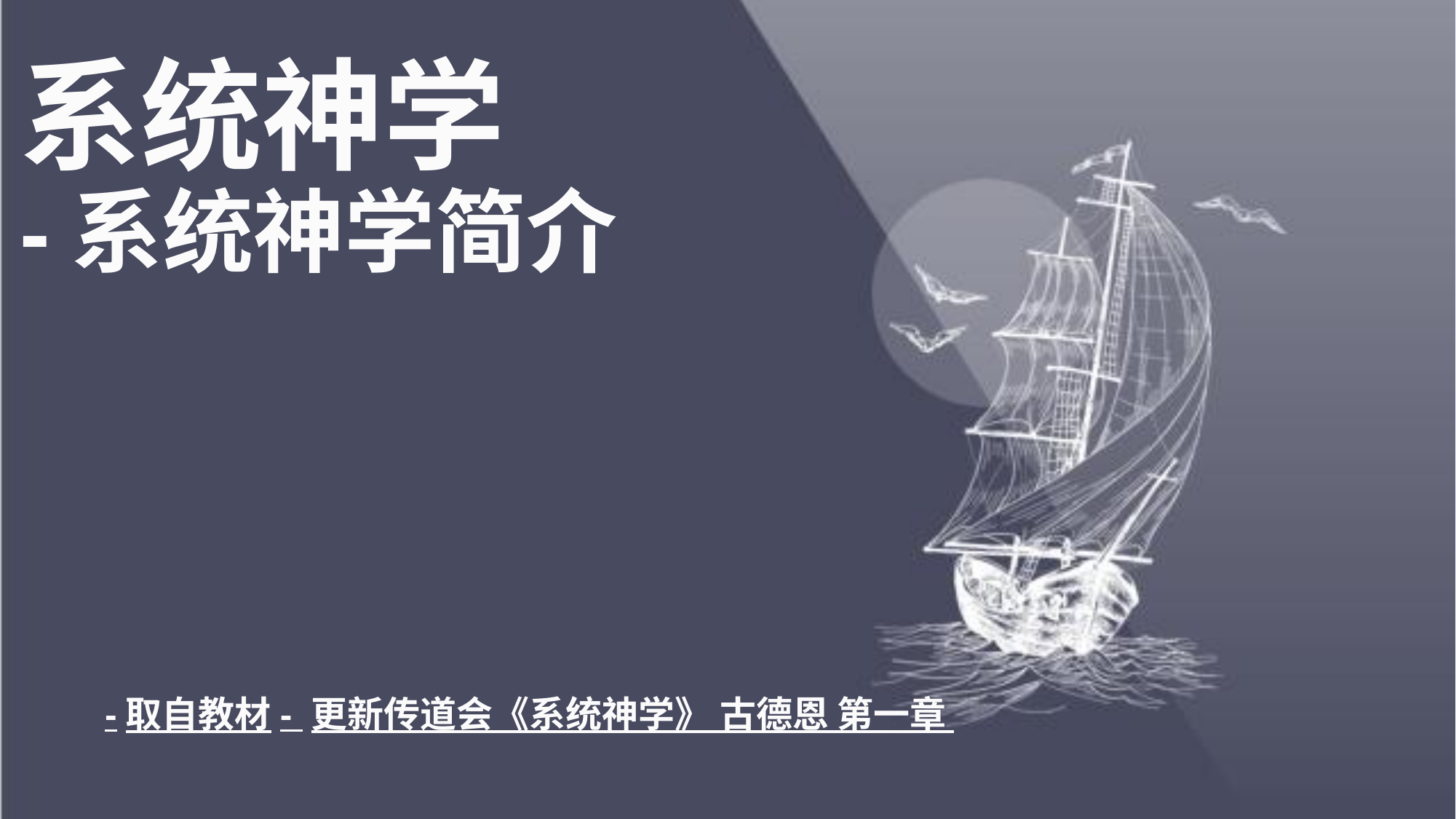

# 系统神学 -系统神学简介

-取自教材- 更新传道会《系统神学》 古德恩 第一章